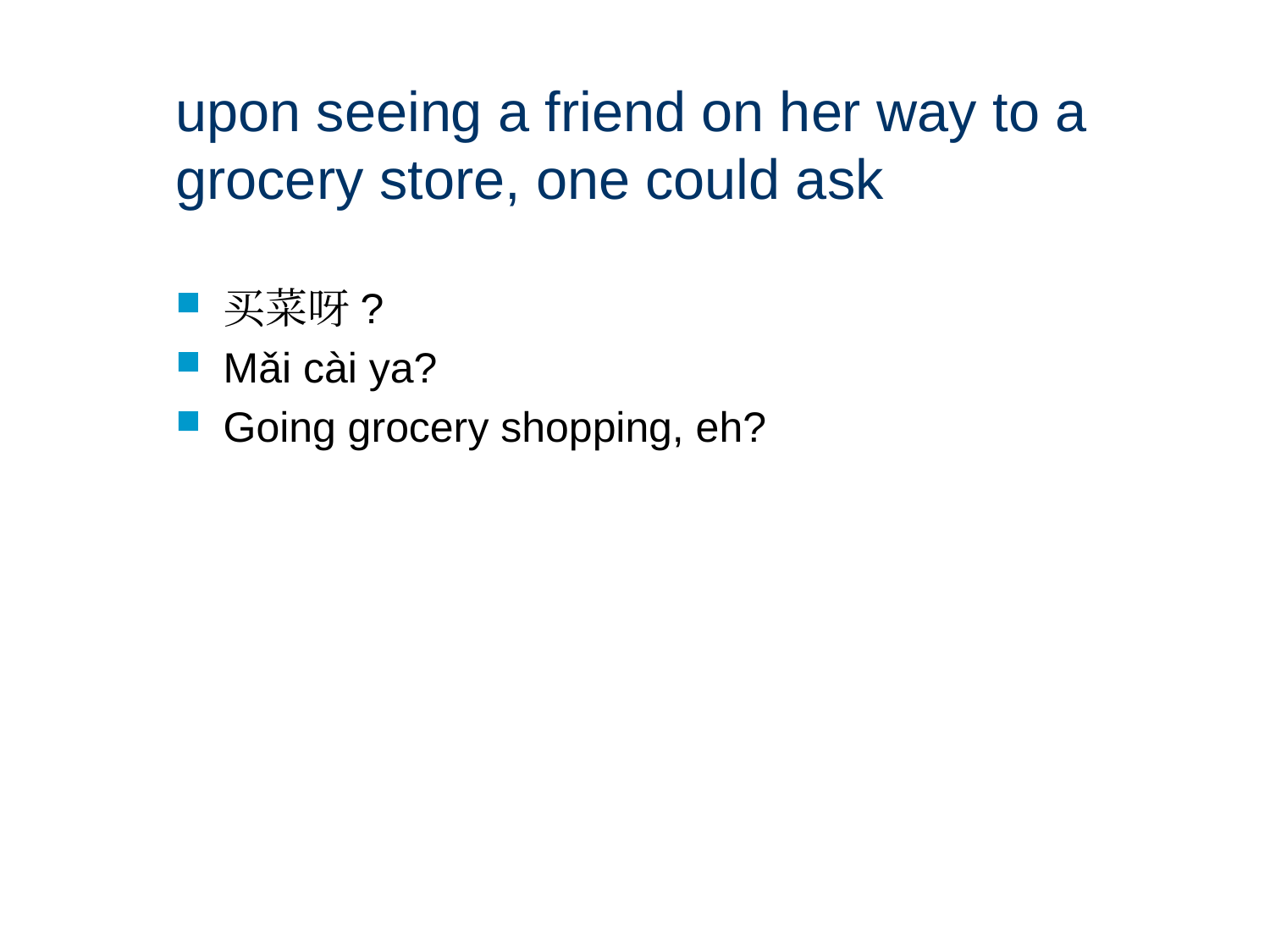

# upon seeing a friend on her way to a grocery store, one could ask
买菜呀?
Mǎi cài ya?
Going grocery shopping, eh?